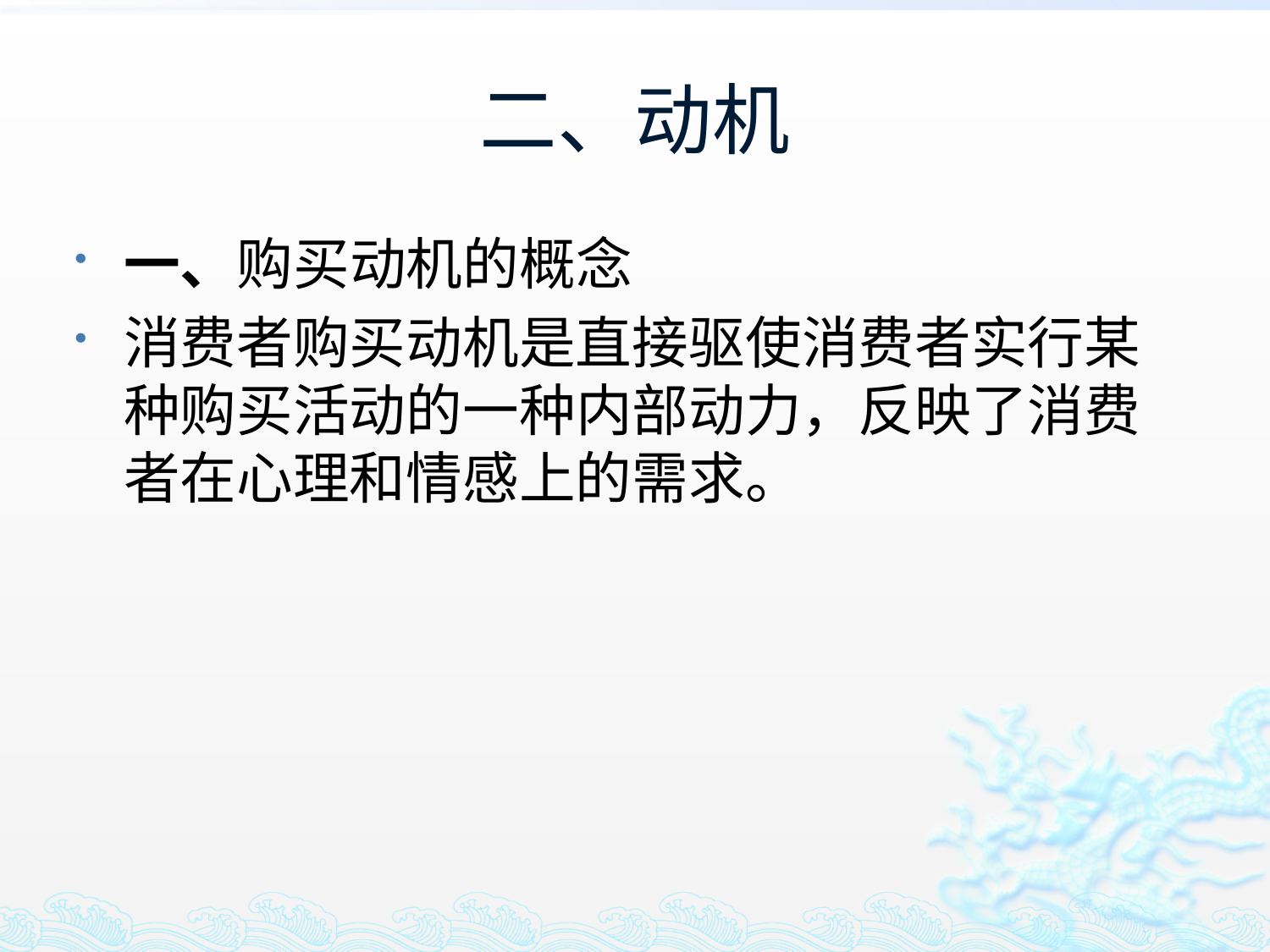

# 二、动机
一、购买动机的概念
消费者购买动机是直接驱使消费者实行某种购买活动的一种内部动力，反映了消费者在心理和情感上的需求。